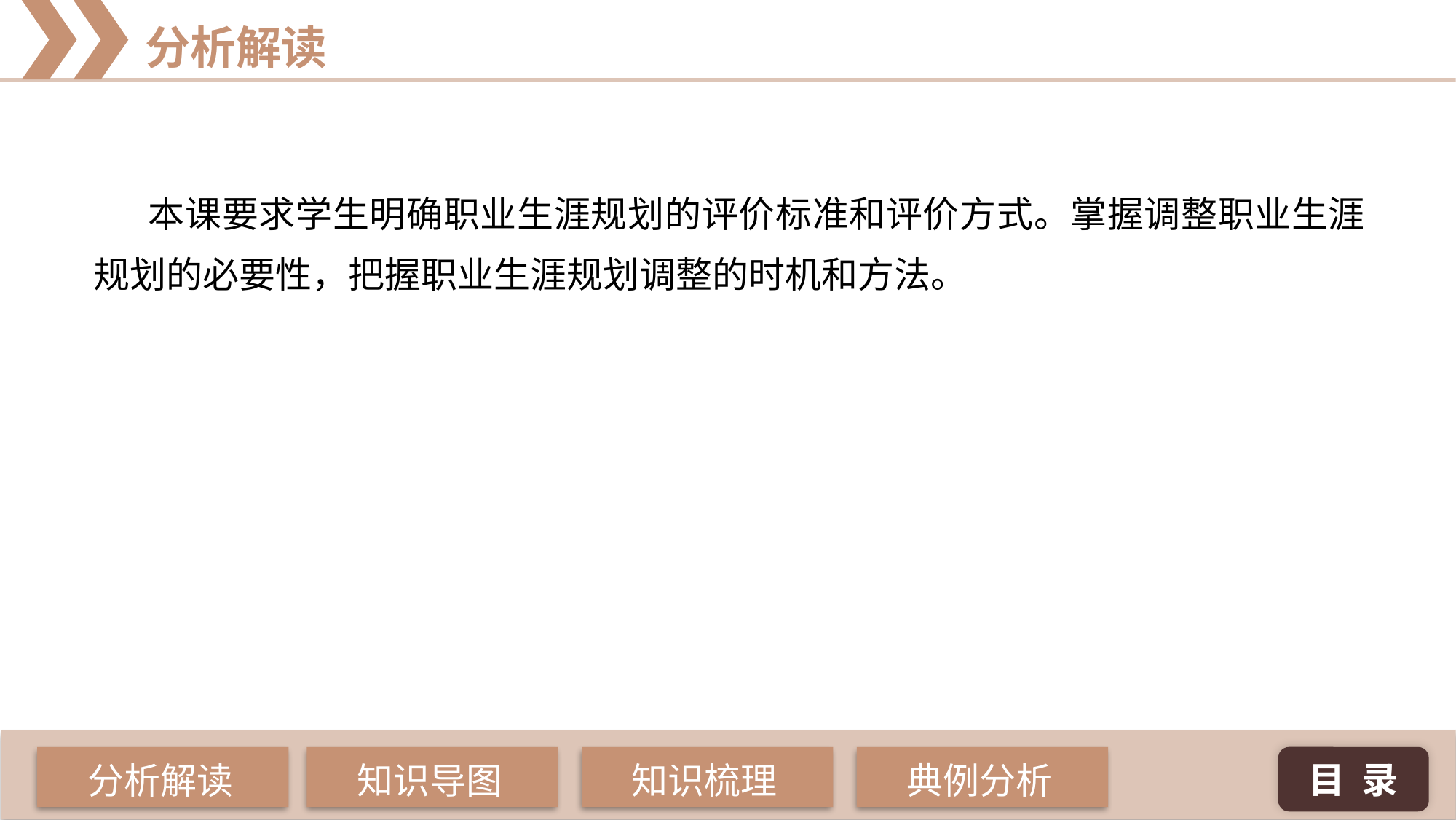

本课要求学生明确职业生涯规划的评价标准和评价方式。掌握调整职业生涯规划的必要性，把握职业生涯规划调整的时机和方法。